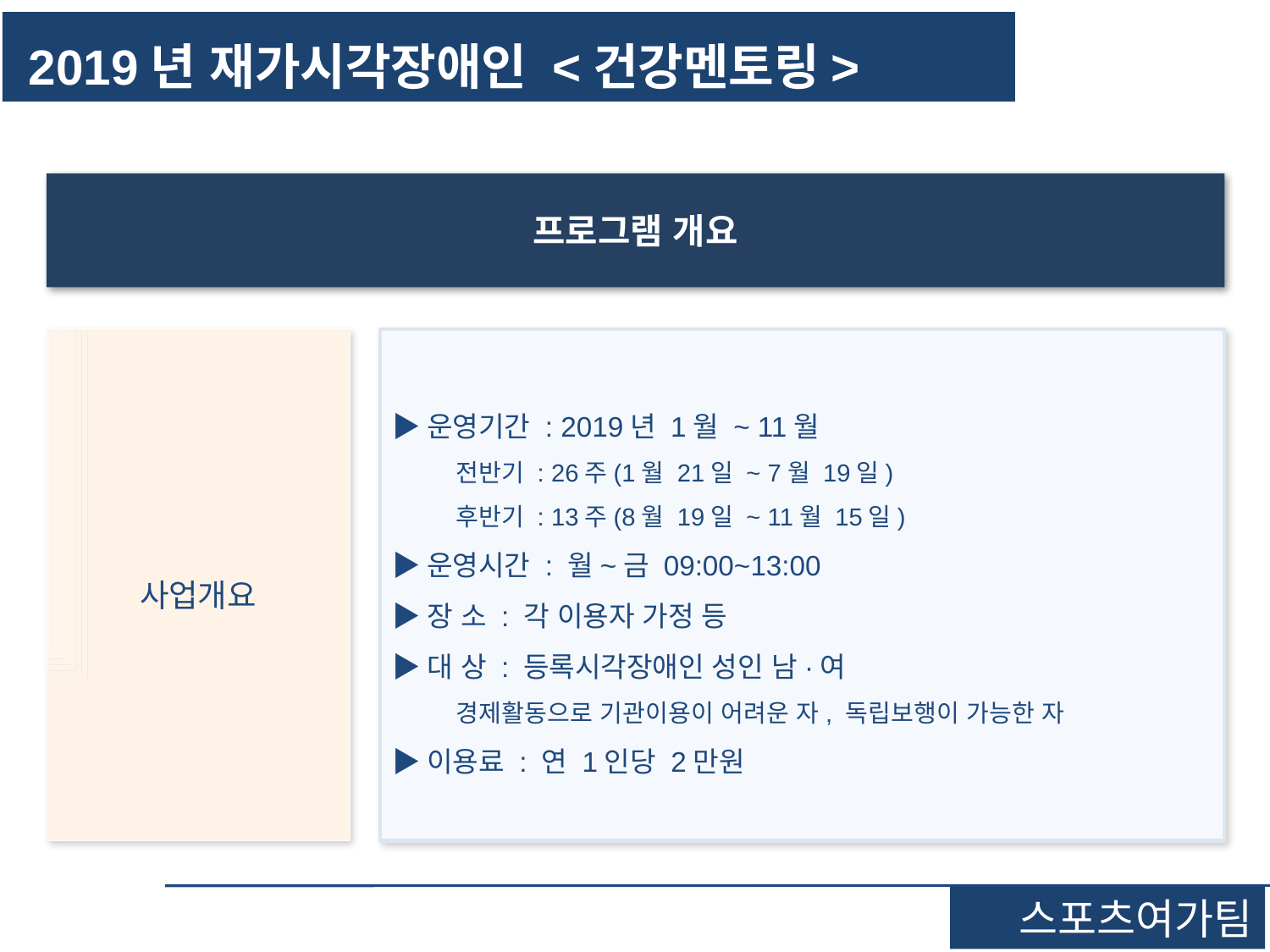

2019년 재가시각장애인 <건강멘토링>
프로그램 개요
사업개요
▶운영기간 : 2019년 1월 ~ 11월
전반기 : 26주(1월 21일 ~ 7월 19일)
후반기 : 13주(8월 19일 ~ 11월 15일)
▶운영시간 : 월~금 09:00~13:00
▶장 소 : 각 이용자 가정 등
▶대 상 : 등록시각장애인 성인 남·여
경제활동으로 기관이용이 어려운 자, 독립보행이 가능한 자
▶이용료 : 연 1인당 2만원
스포츠여가팀